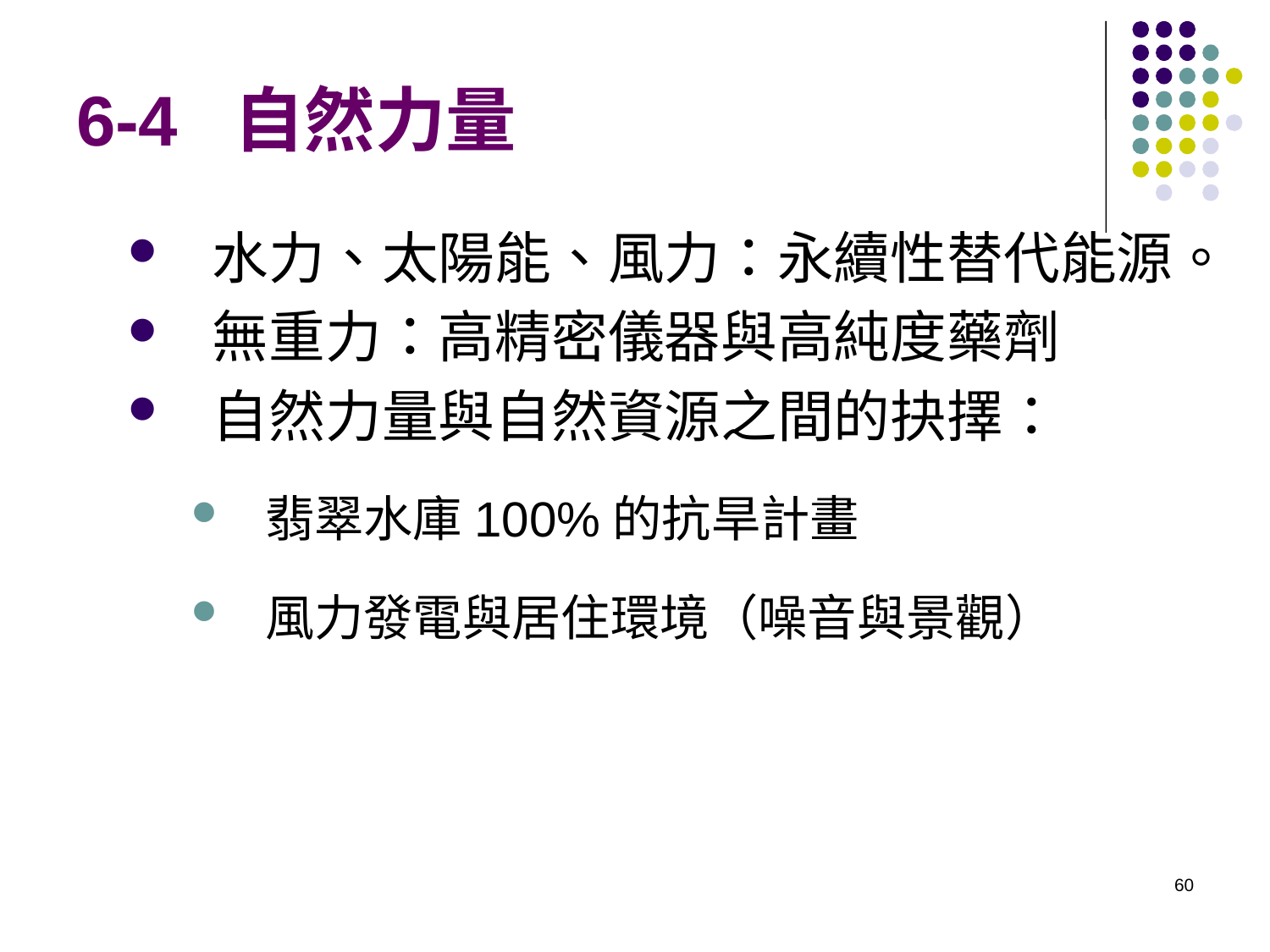

# 6-4  自然力量
水力、太陽能、風力：永續性替代能源。
無重力：高精密儀器與高純度藥劑
自然力量與自然資源之間的抉擇：
翡翠水庫100%的抗旱計畫
風力發電與居住環境（噪音與景觀）

60